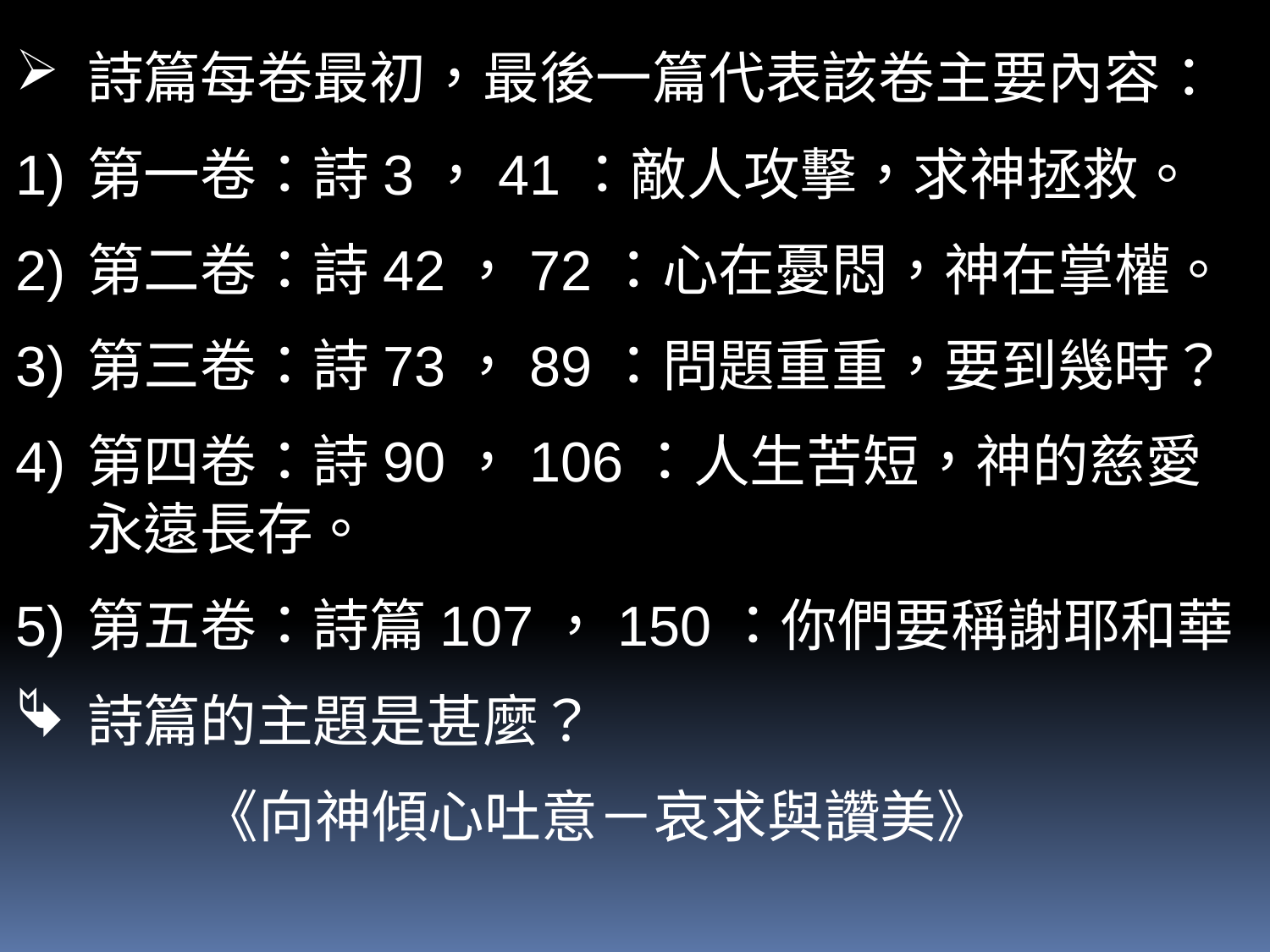

詩篇每卷最初，最後一篇代表該卷主要內容：
第一卷：詩3，41：敵人攻擊，求神拯救。
第二卷：詩42，72：心在憂悶，神在掌權。
第三卷：詩73，89：問題重重，要到幾時？
第四卷：詩90，106：人生苦短，神的慈愛永遠長存。
第五卷：詩篇107，150：你們要稱謝耶和華
詩篇的主題是甚麼？
	        《向神傾心吐意－哀求與讚美》